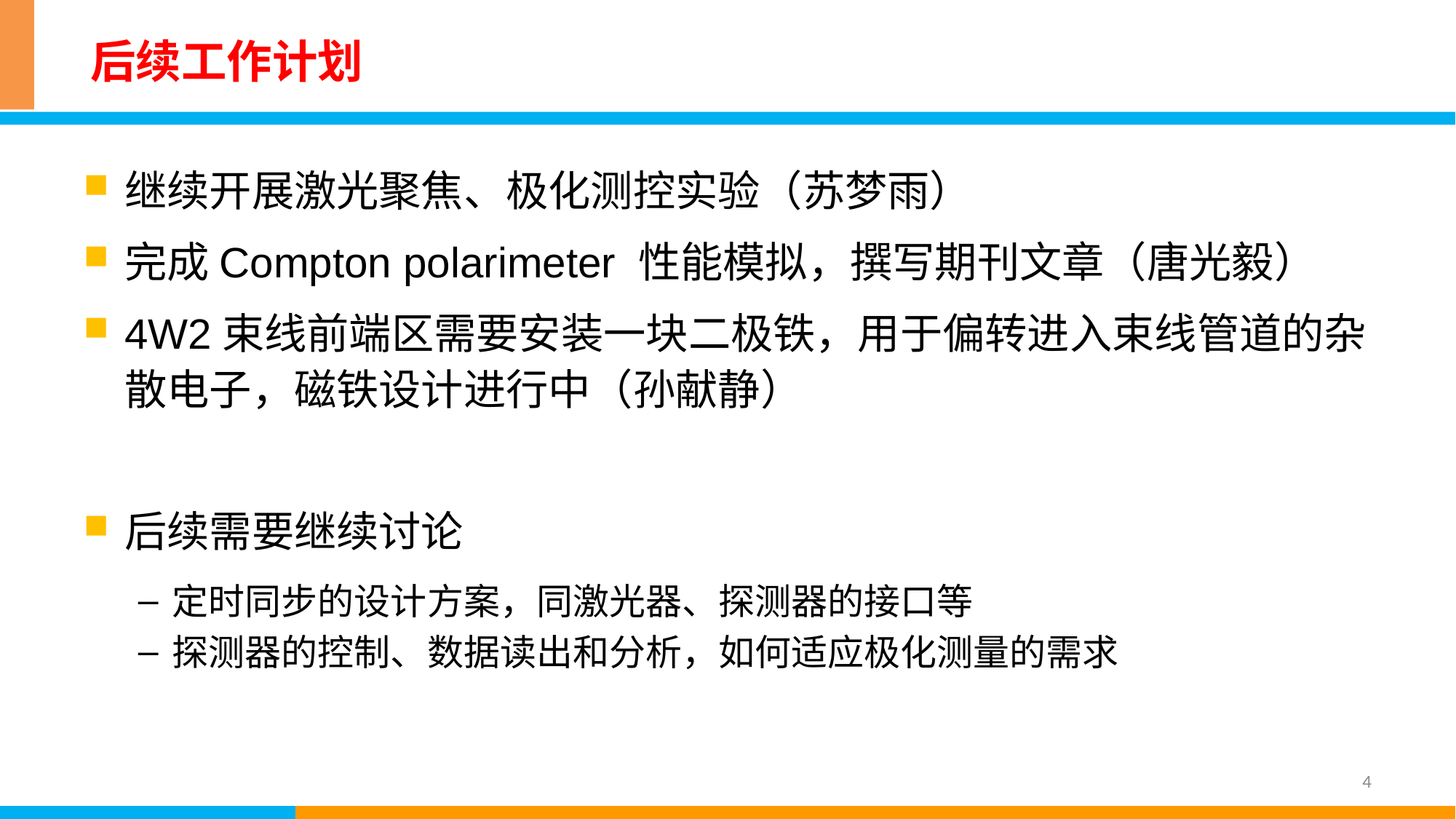

# 后续工作计划
继续开展激光聚焦、极化测控实验（苏梦雨）
完成Compton polarimeter 性能模拟，撰写期刊文章（唐光毅）
4W2束线前端区需要安装一块二极铁，用于偏转进入束线管道的杂散电子，磁铁设计进行中（孙献静）

后续需要继续讨论
定时同步的设计方案，同激光器、探测器的接口等
探测器的控制、数据读出和分析，如何适应极化测量的需求

4